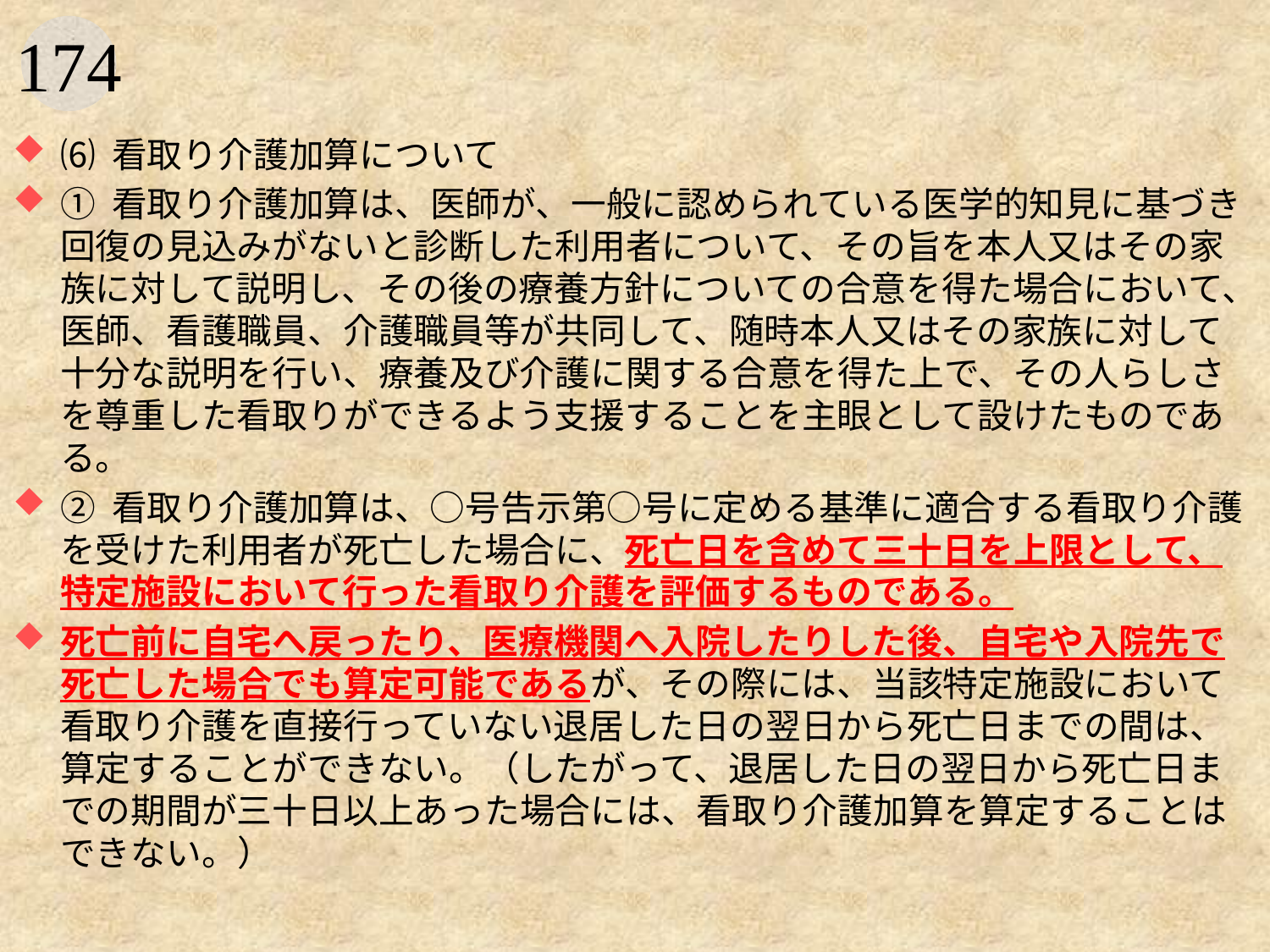

#
⑹ 看取り介護加算について
① 看取り介護加算は、医師が、一般に認められている医学的知見に基づき回復の見込みがないと診断した利用者について、その旨を本人又はその家族に対して説明し、その後の療養方針についての合意を得た場合において、医師、看護職員、介護職員等が共同して、随時本人又はその家族に対して十分な説明を行い、療養及び介護に関する合意を得た上で、その人らしさを尊重した看取りができるよう支援することを主眼として設けたものである。
② 看取り介護加算は、○号告示第○号に定める基準に適合する看取り介護を受けた利用者が死亡した場合に、死亡日を含めて三十日を上限として、特定施設において行った看取り介護を評価するものである。
死亡前に自宅へ戻ったり、医療機関へ入院したりした後、自宅や入院先で死亡した場合でも算定可能であるが、その際には、当該特定施設において看取り介護を直接行っていない退居した日の翌日から死亡日までの間は、算定することができない。（したがって、退居した日の翌日から死亡日までの期間が三十日以上あった場合には、看取り介護加算を算定することはできない。）